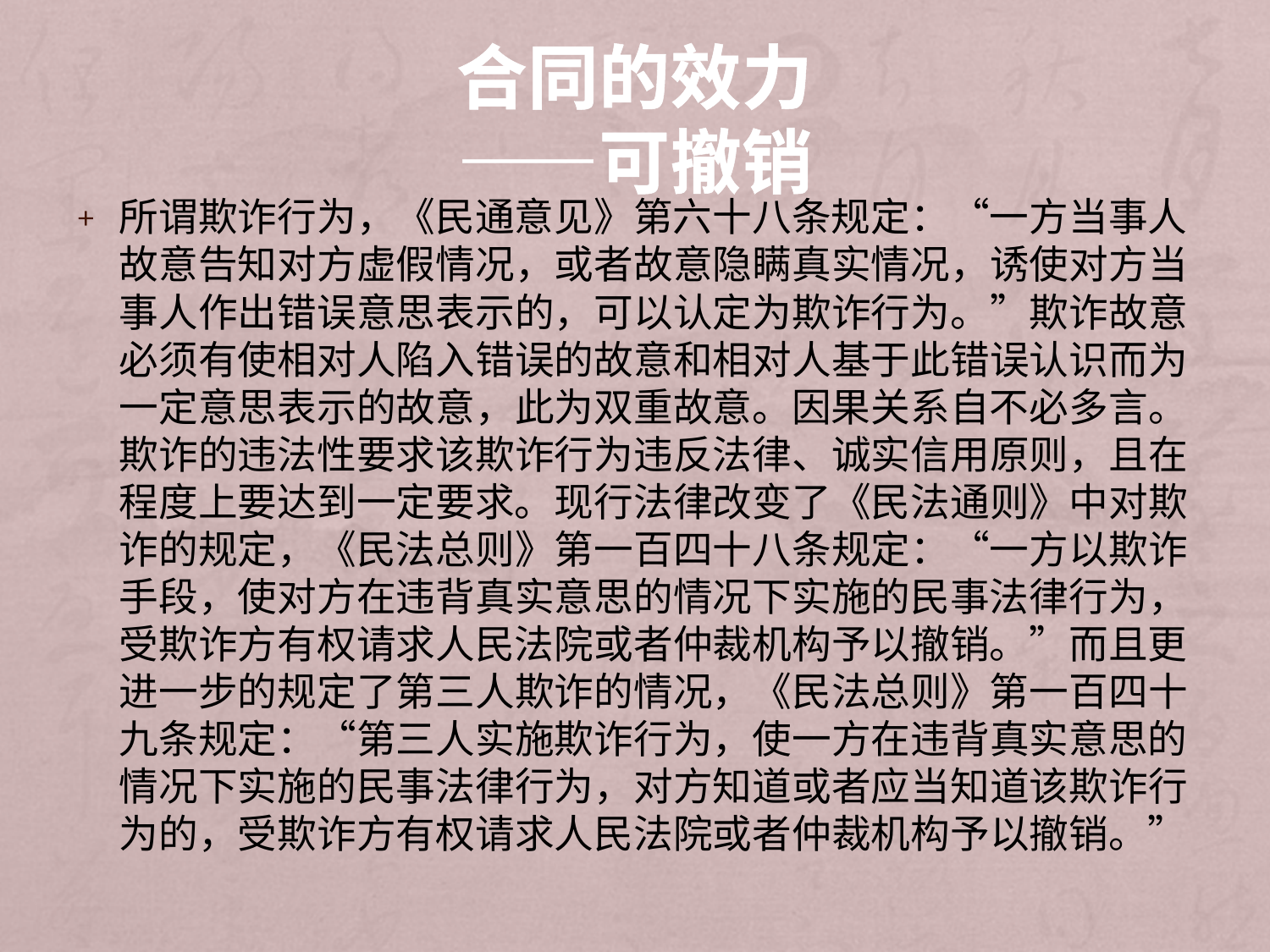

# 合同的效力 ——可撤销
所谓欺诈行为，《民通意见》第六十八条规定：“一方当事人故意告知对方虚假情况，或者故意隐瞒真实情况，诱使对方当事人作出错误意思表示的，可以认定为欺诈行为。”欺诈故意必须有使相对人陷入错误的故意和相对人基于此错误认识而为一定意思表示的故意，此为双重故意。因果关系自不必多言。欺诈的违法性要求该欺诈行为违反法律、诚实信用原则，且在程度上要达到一定要求。现行法律改变了《民法通则》中对欺诈的规定，《民法总则》第一百四十八条规定：“一方以欺诈手段，使对方在违背真实意思的情况下实施的民事法律行为，受欺诈方有权请求人民法院或者仲裁机构予以撤销。”而且更进一步的规定了第三人欺诈的情况，《民法总则》第一百四十九条规定：“第三人实施欺诈行为，使一方在违背真实意思的情况下实施的民事法律行为，对方知道或者应当知道该欺诈行为的，受欺诈方有权请求人民法院或者仲裁机构予以撤销。”